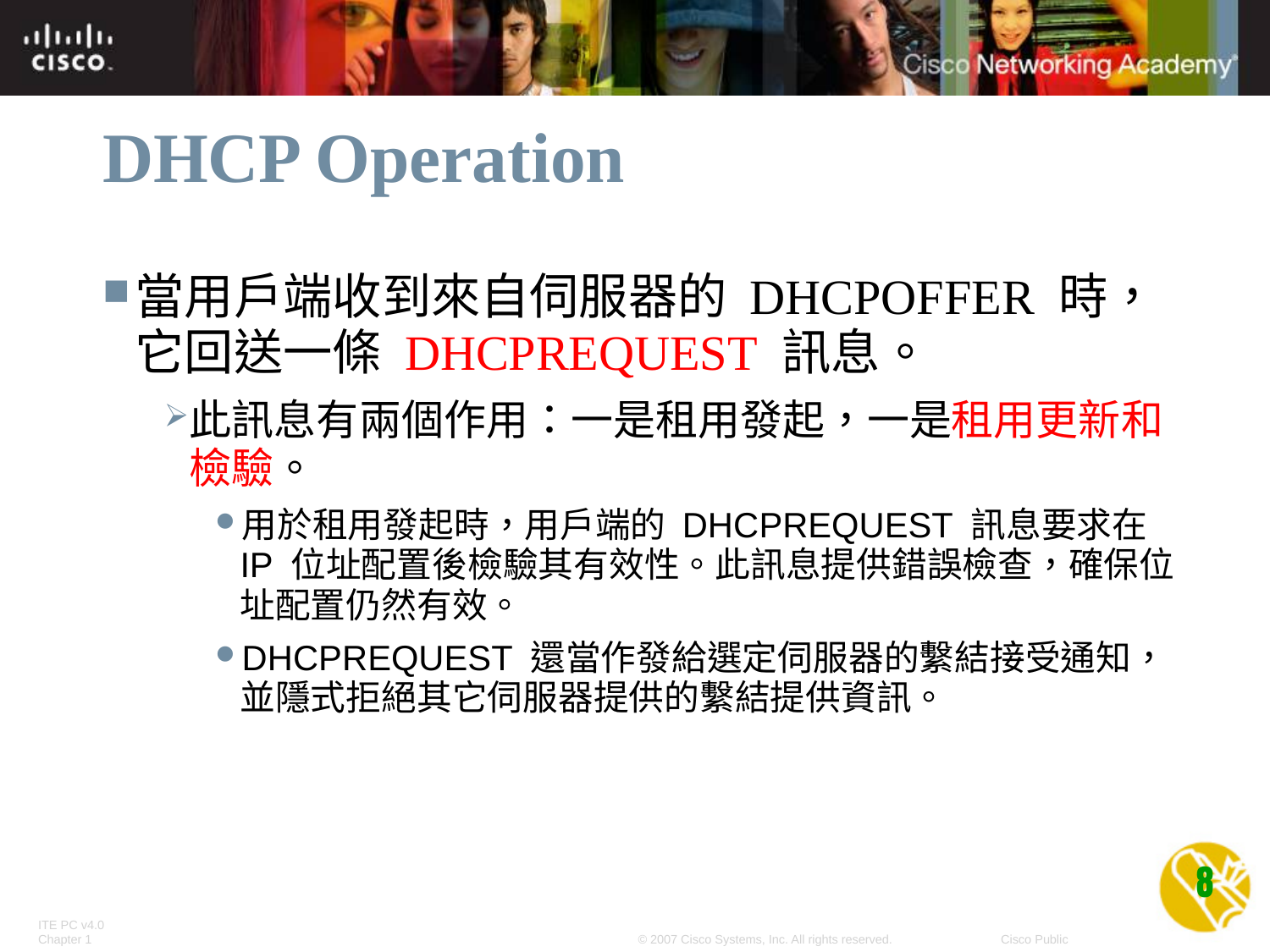

# DHCP Operation
當用戶端收到來自伺服器的 DHCPOFFER 時，它回送一條 DHCPREQUEST 訊息。
此訊息有兩個作用：一是租用發起，一是租用更新和檢驗。
用於租用發起時，用戶端的 DHCPREQUEST 訊息要求在 IP 位址配置後檢驗其有效性。此訊息提供錯誤檢查，確保位址配置仍然有效。
DHCPREQUEST 還當作發給選定伺服器的繫結接受通知，並隱式拒絕其它伺服器提供的繫結提供資訊。